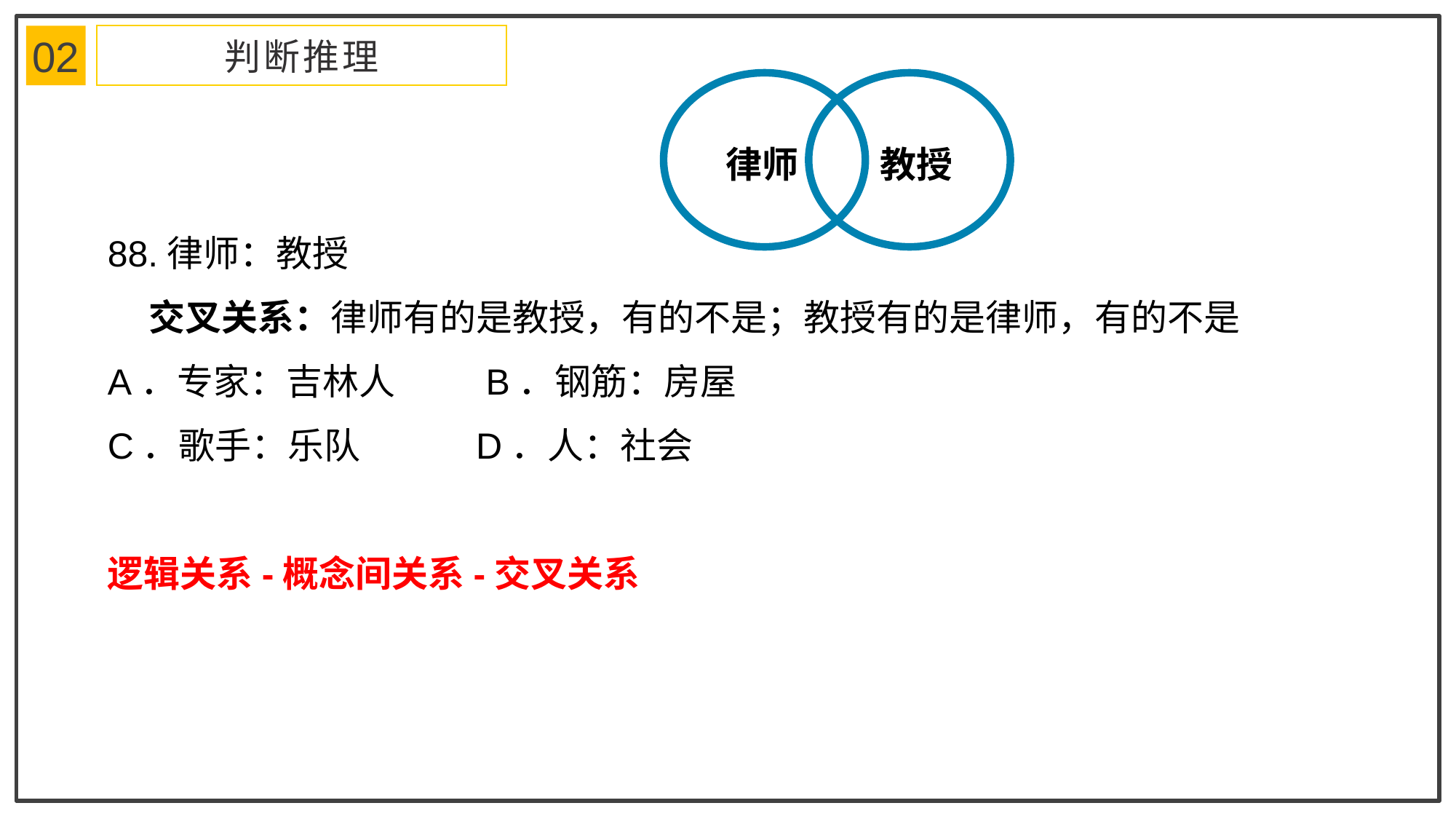

02
判断推理

律师          教授
88.律师：教授
    交叉关系：律师有的是教授，有的不是；教授有的是律师，有的不是
A．专家：吉林人          B．钢筋：房屋
C．歌手：乐队             D．人：社会

逻辑关系-概念间关系-交叉关系